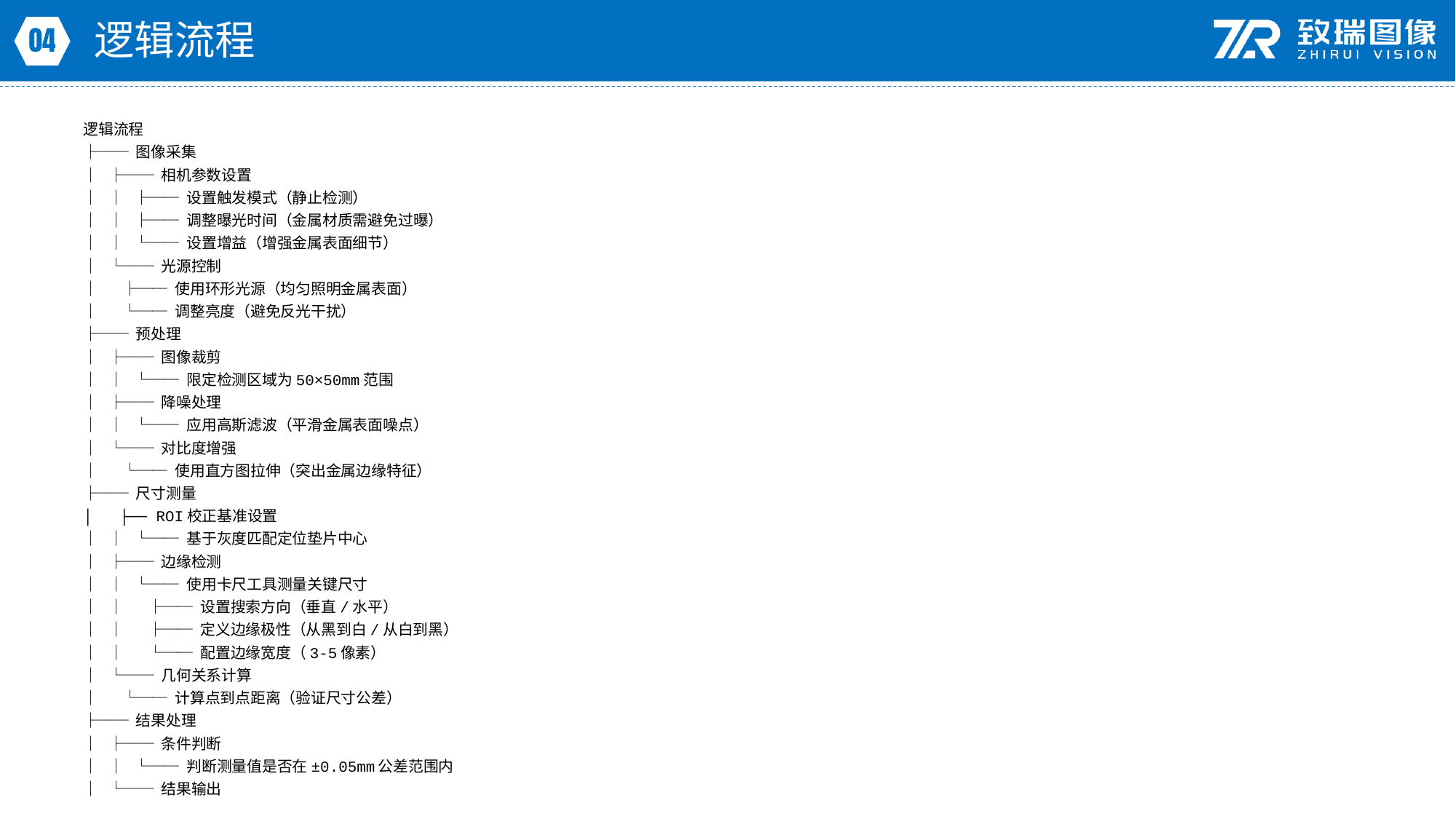

逻辑流程
04

逻辑流程
├── 图像采集
│   ├── 相机参数设置
│   │   ├── 设置触发模式（静止检测）
│   │   ├── 调整曝光时间（金属材质需避免过曝）
│   │   └── 设置增益（增强金属表面细节）
│   └── 光源控制
│       ├── 使用环形光源（均匀照明金属表面）
│       └── 调整亮度（避免反光干扰）
├── 预处理
│   ├── 图像裁剪
│   │   └── 限定检测区域为50×50mm范围
│   ├── 降噪处理
│   │   └── 应用高斯滤波（平滑金属表面噪点）
│   └── 对比度增强
│       └── 使用直方图拉伸（突出金属边缘特征）
├── 尺寸测量
│   ├── ROI校正基准设置
│   │   └── 基于灰度匹配定位垫片中心
│   ├── 边缘检测
│   │   └── 使用卡尺工具测量关键尺寸
│   │       ├── 设置搜索方向（垂直/水平）
│   │       ├── 定义边缘极性（从黑到白/从白到黑）
│   │       └── 配置边缘宽度（3-5像素）
│   └── 几何关系计算
│       └── 计算点到点距离（验证尺寸公差）
├── 结果处理
│   ├── 条件判断
│   │   └── 判断测量值是否在±0.05mm公差范围内
│   └── 结果输出